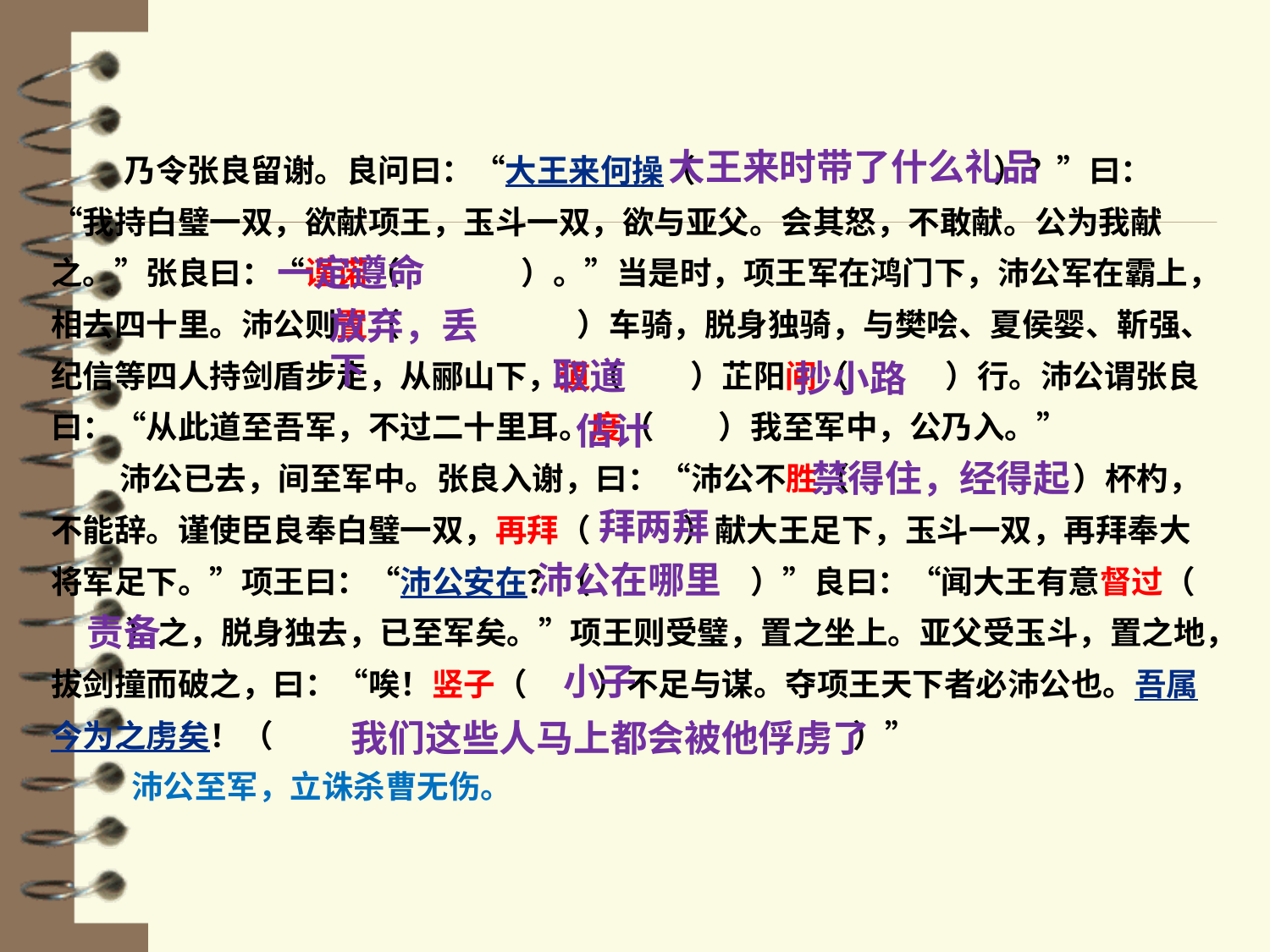

乃令张良留谢。良问曰：“大王来何操（                                     　）？”曰：“我持白璧一双，欲献项王，玉斗一双，欲与亚父。会其怒，不敢献。公为我献之。”张良曰：“谨诺（     　　   ）。”当是时，项王军在鸿门下，沛公军在霸上，相去四十里。沛公则置（　　　　       ）车骑，脱身独骑，与樊哙、夏侯婴、靳强、纪信等四人持剑盾步走，从郦山下，道（    　 ）芷阳间（        　 ）行。沛公谓张良曰：“从此道至吾军，不过二十里耳。度（         ）我至军中，公乃入。”
　沛公已去，间至军中。张良入谢，曰：“沛公不胜（    　　　  　　   ）杯杓，不能辞。谨使臣良奉白璧一双，再拜（    　　）献大王足下，玉斗一双，再拜奉大将军足下。”项王曰：“沛公安在？（         　　　）”良曰：“闻大王有意督过（ 　      ）之，脱身独去，已至军矣。”项王则受璧，置之坐上。亚父受玉斗，置之地，拔剑撞而破之，曰：“唉！竖子（   　  ）不足与谋。夺项王天下者必沛公也。吾属今为之虏矣！（　　　　　　		          　　　）”
     沛公至军，立诛杀曹无伤。
大王来时带了什么礼品
一定遵命
放弃，丢下
取道
抄小路
估计
禁得住，经得起
拜两拜
沛公在哪里
责备
小子
我们这些人马上都会被他俘虏了